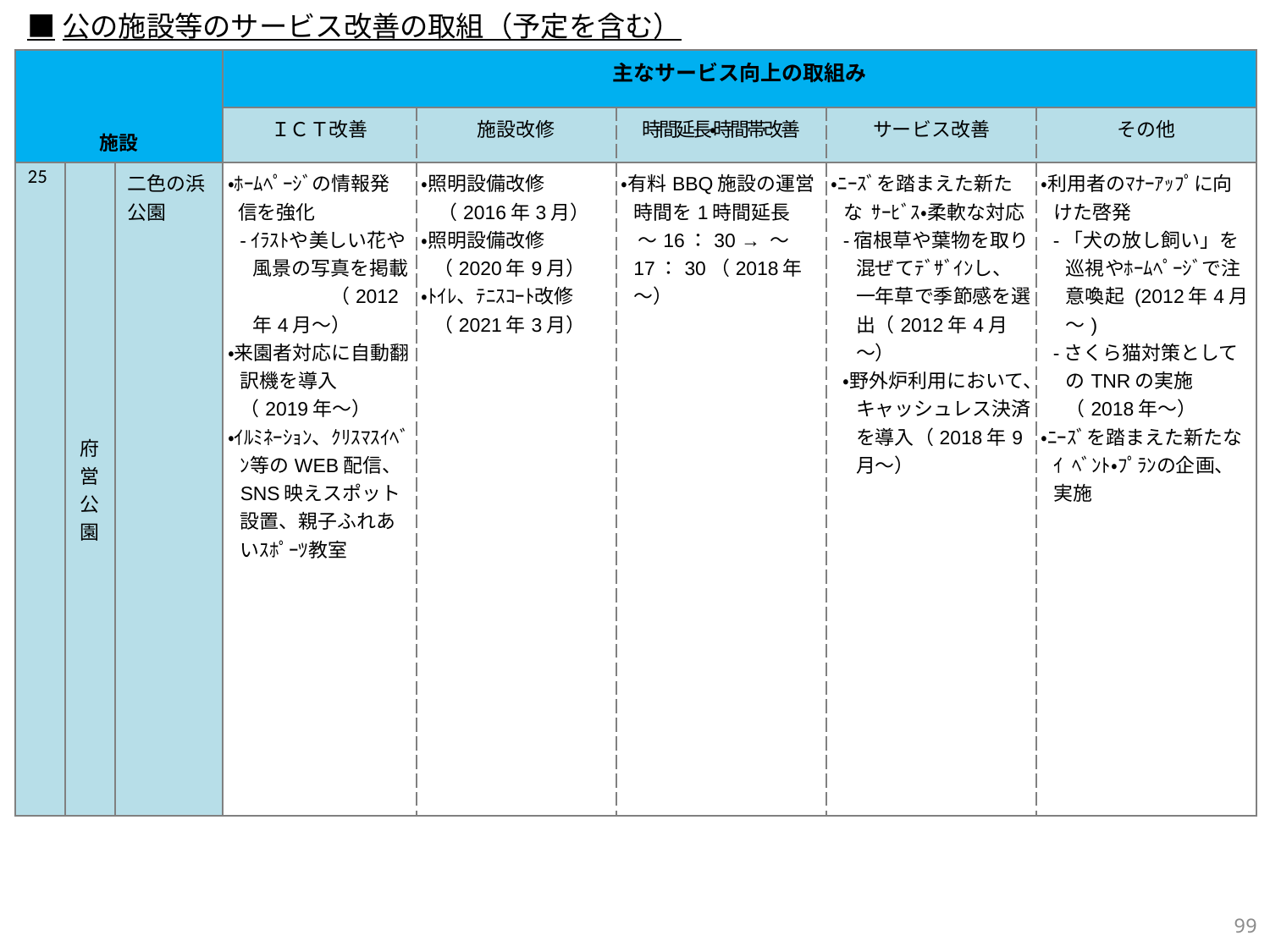

■公の施設等のサービス改善の取組（予定を含む）
| 施設 |  |  | 主なサービス向上の取組み |  |  |  |  |
| --- | --- | --- | --- | --- | --- | --- | --- |
|  |  |  | ＩＣＴ改善 | 施設改修 | 時間延長・時間帯改善 | サービス改善 | その他 |
| 25 | 府営公園 | 二色の浜公園 | ・ﾎｰﾑﾍﾟｰｼﾞの情報発 信を強化 -ｲﾗｽﾄや美しい花や風景の写真を掲載　　　　（2012年4月～） ・来園者対応に自動翻訳機を導入 （2019年～） ・ｲﾙﾐﾈｰｼｮﾝ、ｸﾘｽﾏｽｲﾍﾞﾝ等のWEB配信、SNS映えスポット設置、親子ふれあいｽﾎﾟｰﾂ教室 | ・照明設備改修 （2016年3月） ・照明設備改修 （2020年9月） ・ﾄｲﾚ、ﾃﾆｽｺｰﾄ改修（2021年3月） | ・有料BBQ施設の運営 時間を1時間延長 ～16：30 → ～17：30（2018年～） | ・ﾆｰｽﾞを踏まえた新たな ｻｰﾋﾞｽ・柔軟な対応 -宿根草や葉物を取り混ぜてﾃﾞｻﾞｲﾝし、一年草で季節感を選出（2012年4月～） ・野外炉利用において、キャッシュレス決済を導入（2018年9月～） | ・利用者のﾏﾅｰｱｯﾌﾟに向 けた啓発 -「犬の放し飼い」を巡視やﾎｰﾑﾍﾟｰｼﾞで注意喚起 (2012年4月～) -さくら猫対策としてのTNRの実施 （2018年～） ・ﾆｰｽﾞを踏まえた新たなｲ ﾍﾞﾝﾄ・ﾌﾟﾗﾝの企画、実施 |
99